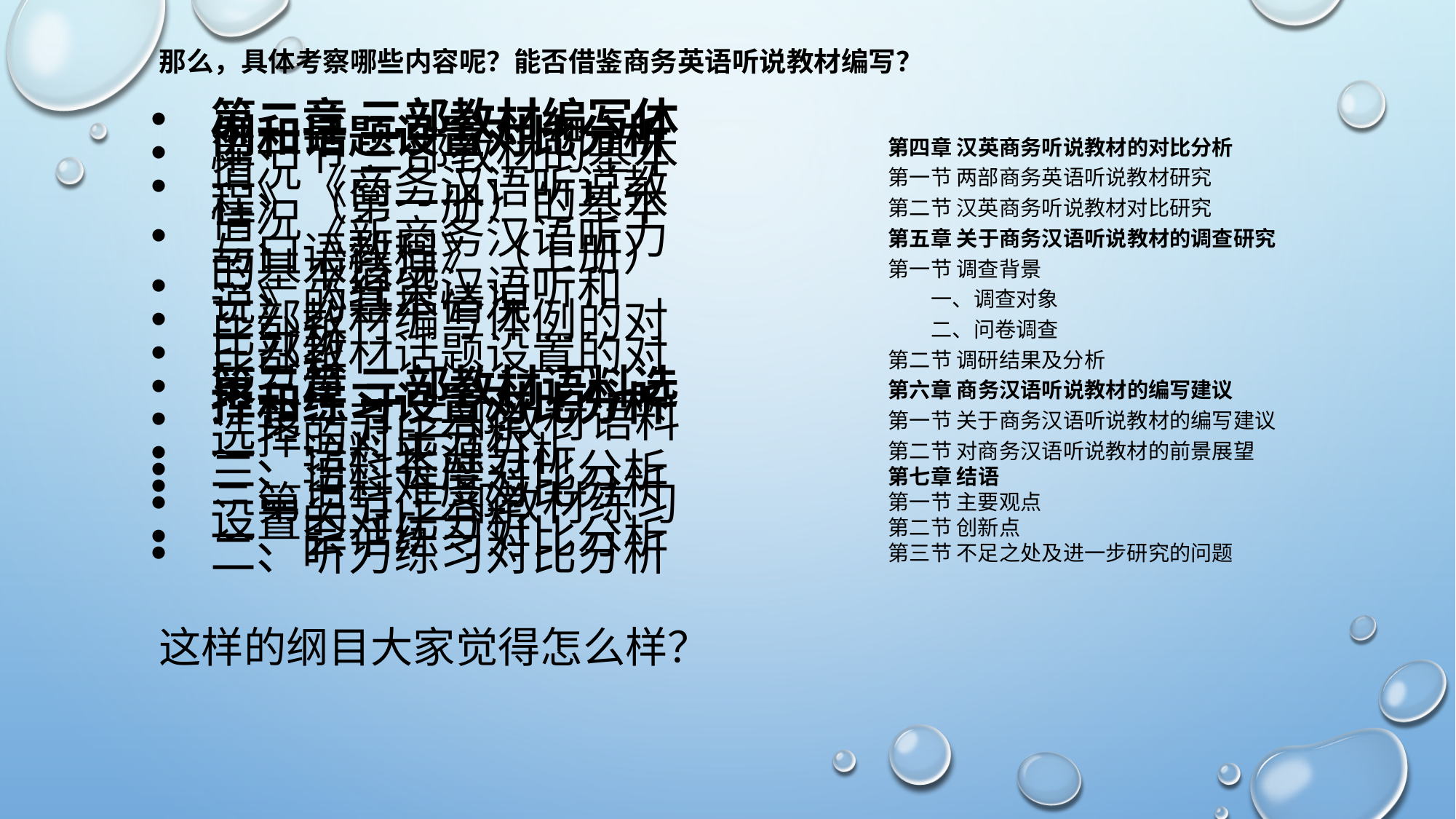

那么，具体考察哪些内容呢？能否借鉴商务英语听说教材编写？

第二章 三部教材编写体例和话题设置对比分析
第一节 三部教材的基本情况
一、《商务汉语听说教程》（第一册）的基本情况
二、《新商务汉语听力与口语教程》（上册）的基本情况
三、《经贸汉语听和说》的基本情况
三部教材编写体例的对比分析
三部教材话题设置的对比分析
第三章 三部教材语料选择和练习设置对比分析
    第一节 三部教材语料选择的对比分析
一、语料来源分析
二、语料长度对比分析
三、语料难度对比分析
    第二节 三部教材练习设置的对比分析
一、会话练习对比分析
二、听力练习对比分析

第四章 汉英商务听说教材的对比分析
第一节 两部商务英语听说教材研究
第二节 汉英商务听说教材对比研究
第五章 关于商务汉语听说教材的调查研究
第一节 调查背景
        一、调查对象
        二、问卷调查
第二节 调研结果及分析
第六章 商务汉语听说教材的编写建议
第一节 关于商务汉语听说教材的编写建议
第二节 对商务汉语听说教材的前景展望
第七章 结语
第一节 主要观点
第二节 创新点
第三节 不足之处及进一步研究的问题
这样的纲目大家觉得怎么样？